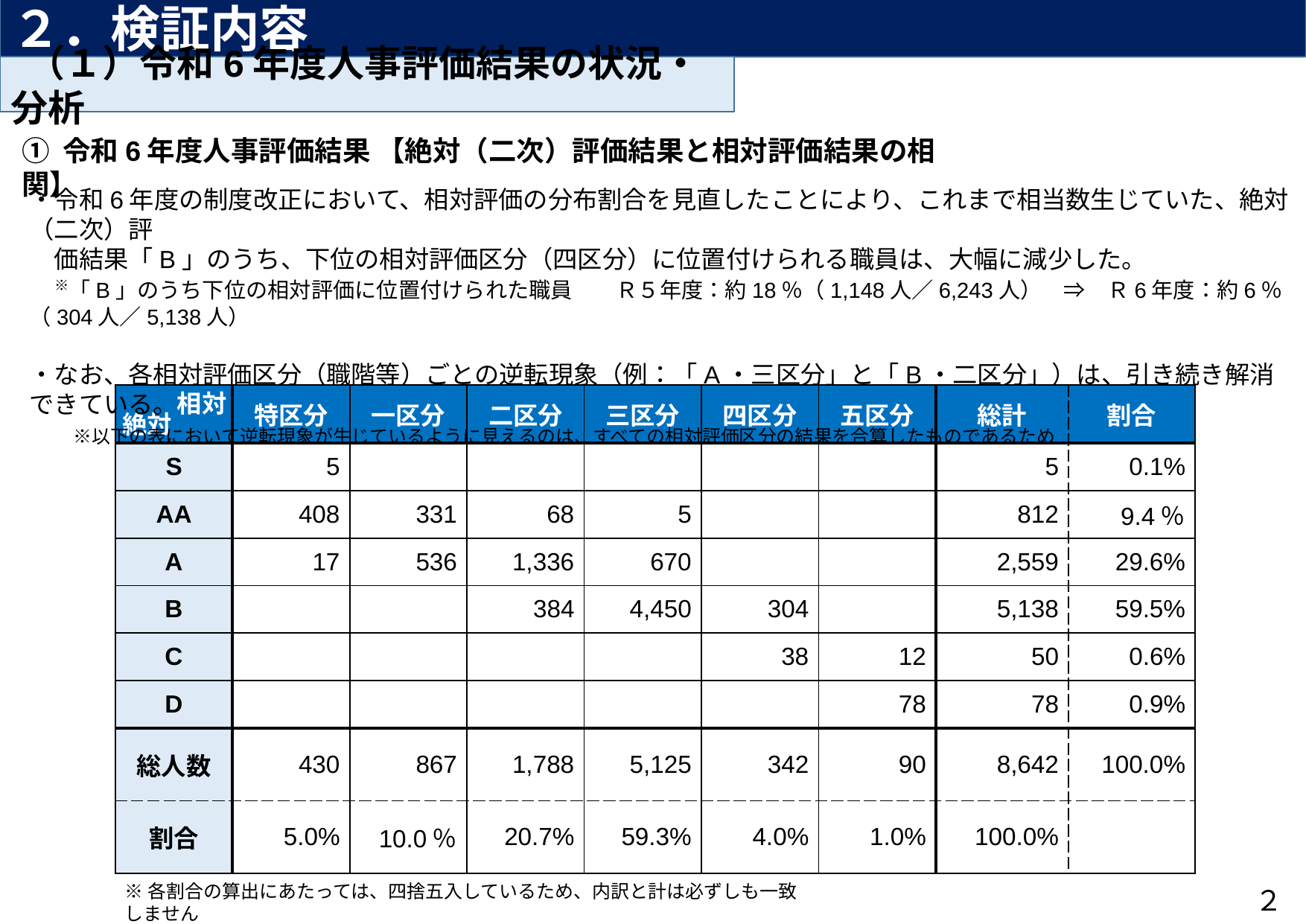

２．検証内容
 （１）令和6年度人事評価結果の状況・分析
① 令和6年度人事評価結果 【絶対（二次）評価結果と相対評価結果の相関】
・令和6年度の制度改正において、相対評価の分布割合を見直したことにより、これまで相当数生じていた、絶対（二次）評
　価結果「B」のうち、下位の相対評価区分（四区分）に位置付けられる職員は、大幅に減少した。
　※「B」のうち下位の相対評価に位置付けられた職員　　Ｒ５年度：約18％（1,148人／6,243人）　⇒　Ｒ6年度：約6％（304人／5,138人）

・なお、各相対評価区分（職階等）ごとの逆転現象（例：「A・三区分」と「B・二区分」）は、引き続き解消できている。
　　※以下の表において逆転現象が生じているように見えるのは、すべての相対評価区分の結果を合算したものであるため
相対
絶対
|  | 特区分 | 一区分 | 二区分 | 三区分 | 四区分 | 五区分 | 総計 | 割合 |
| --- | --- | --- | --- | --- | --- | --- | --- | --- |
| S | 5 |  |  |  |  |  | 5 | 0.1% |
| AA | 408 | 331 | 68 | 5 |  |  | 812 | 9.4％ |
| A | 17 | 536 | 1,336 | 670 |  |  | 2,559 | 29.6% |
| B |  |  | 384 | 4,450 | 304 |  | 5,138 | 59.5% |
| C |  |  |  |  | 38 | 12 | 50 | 0.6% |
| D |  |  |  |  |  | 78 | 78 | 0.9% |
| 総人数 | 430 | 867 | 1,788 | 5,125 | 342 | 90 | 8,642 | 100.0% |
| 割合 | 5.0% | 10.0％ | 20.7% | 59.3% | 4.0% | 1.0% | 100.0% |  |
※各割合の算出にあたっては、四捨五入しているため、内訳と計は必ずしも一致しません
２